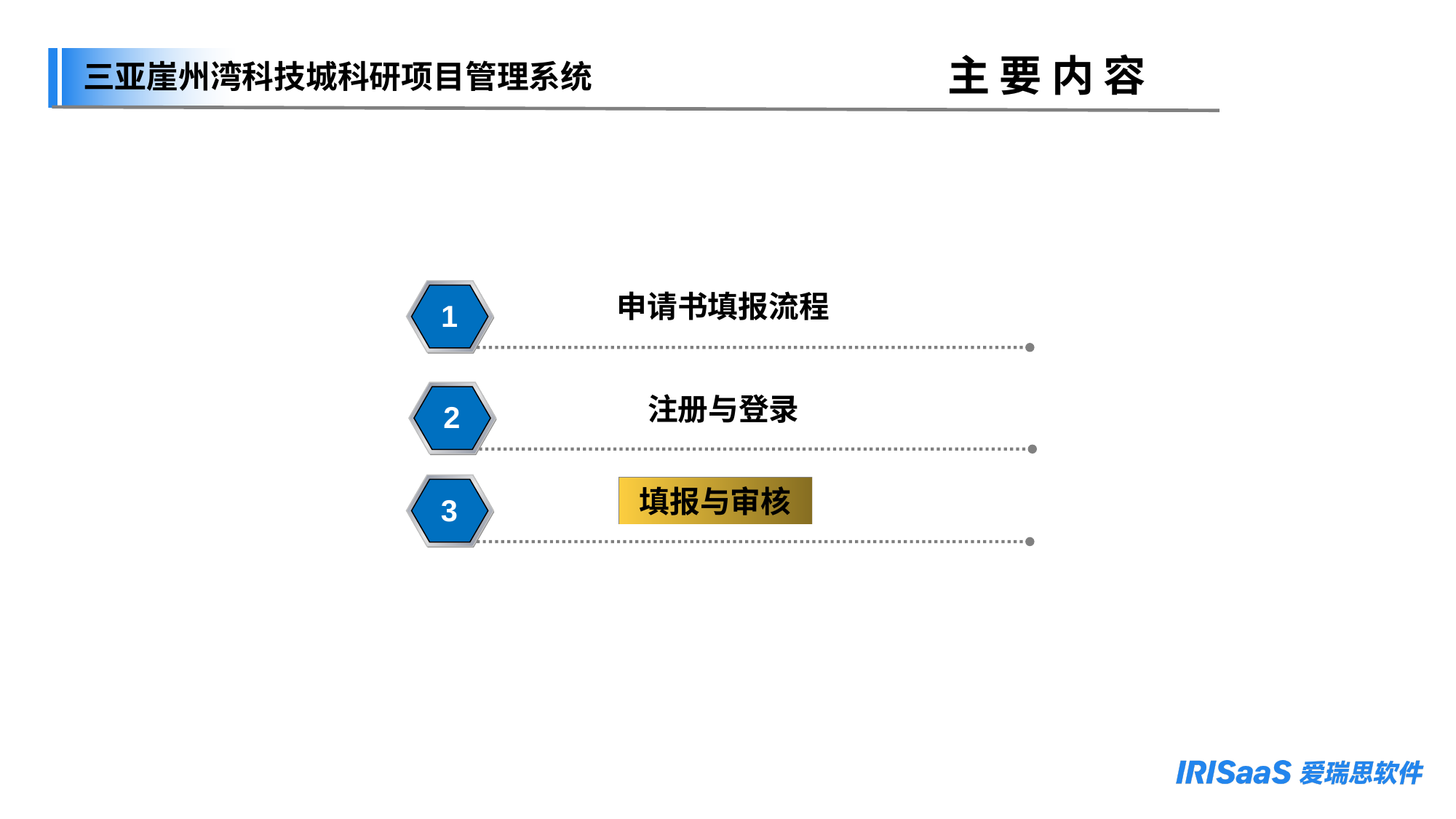

三亚崖州湾科技城科研项目管理系统
主 要 内 容

1

申请书填报流程

2

注册与登录

3

填报与审核